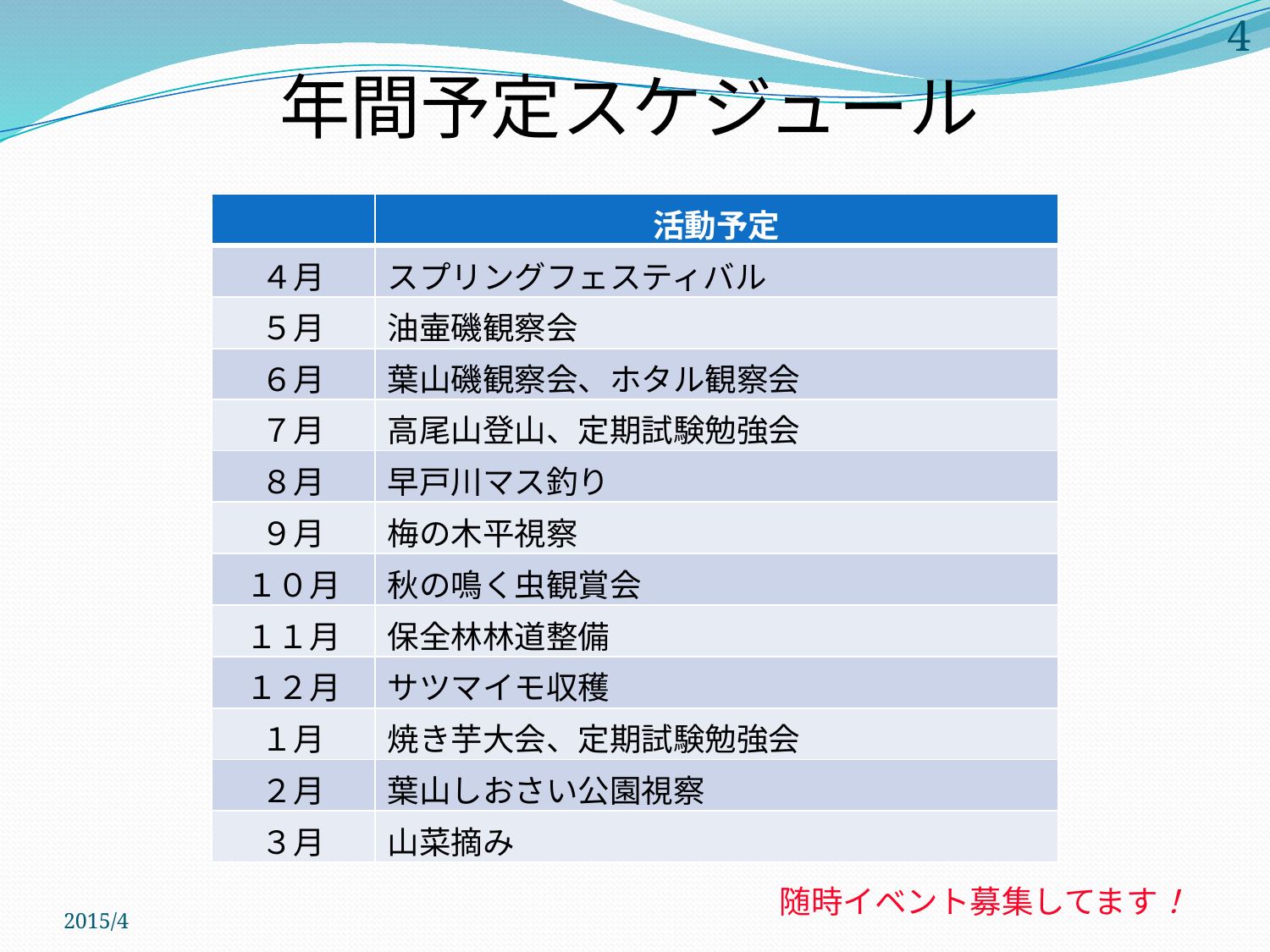

4
年間予定スケジュール
|  | 活動予定 |
| --- | --- |
| ４月 | スプリングフェスティバル |
| ５月 | 油壷磯観察会 |
| ６月 | 葉山磯観察会、ホタル観察会 |
| ７月 | 高尾山登山、定期試験勉強会 |
| ８月 | 早戸川マス釣り |
| ９月 | 梅の木平視察 |
| １０月 | 秋の鳴く虫観賞会 |
| １１月 | 保全林林道整備 |
| １２月 | サツマイモ収穫 |
| １月 | 焼き芋大会、定期試験勉強会 |
| ２月 | 葉山しおさい公園視察 |
| ３月 | 山菜摘み |
随時イベント募集してます！
2015/4